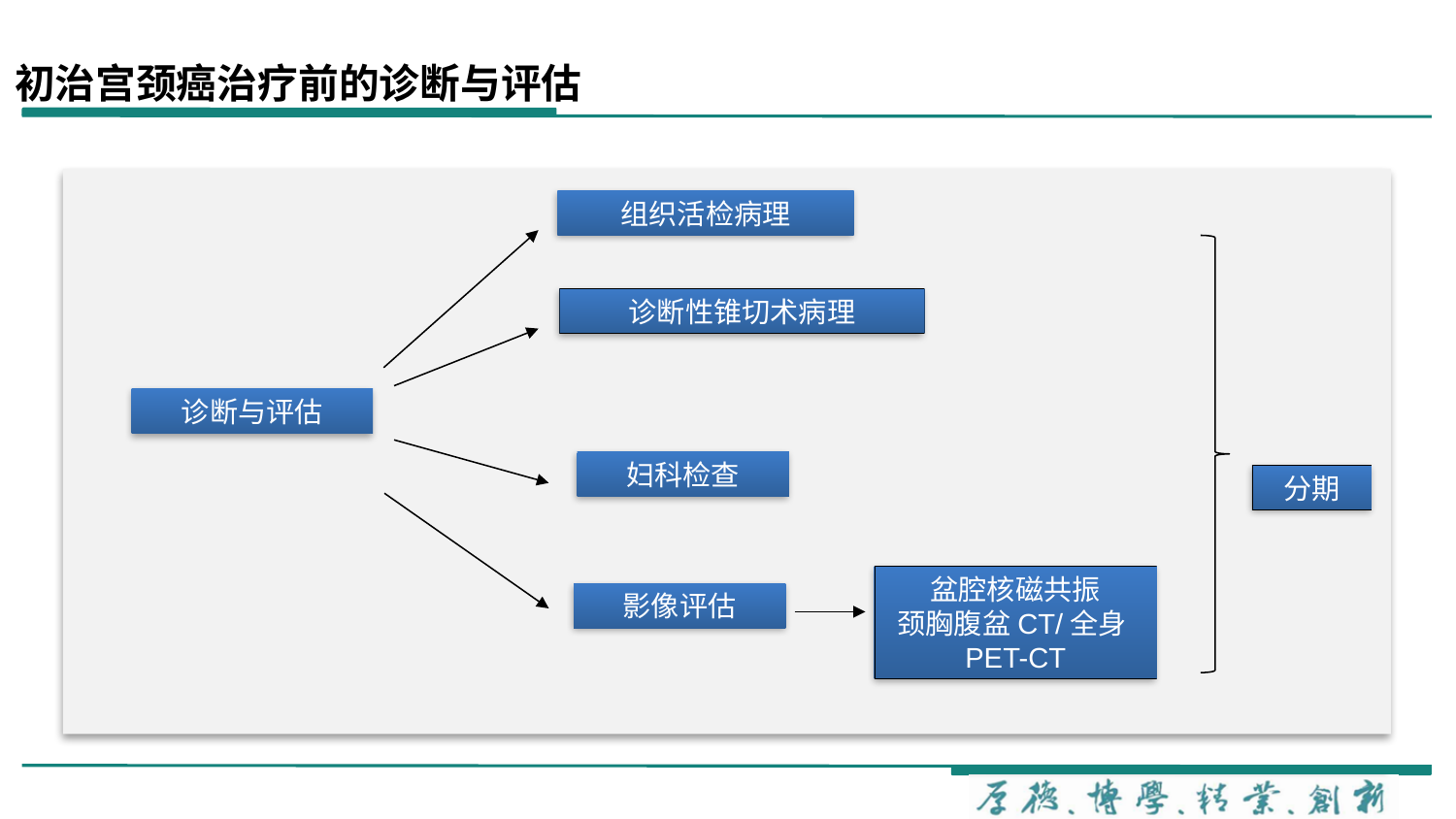

初治宫颈癌治疗前的诊断与评估

组织活检病理

诊断性锥切术病理
诊断与评估
妇科检查
分期
盆腔核磁共振
颈胸腹盆CT/全身PET-CT
影像评估